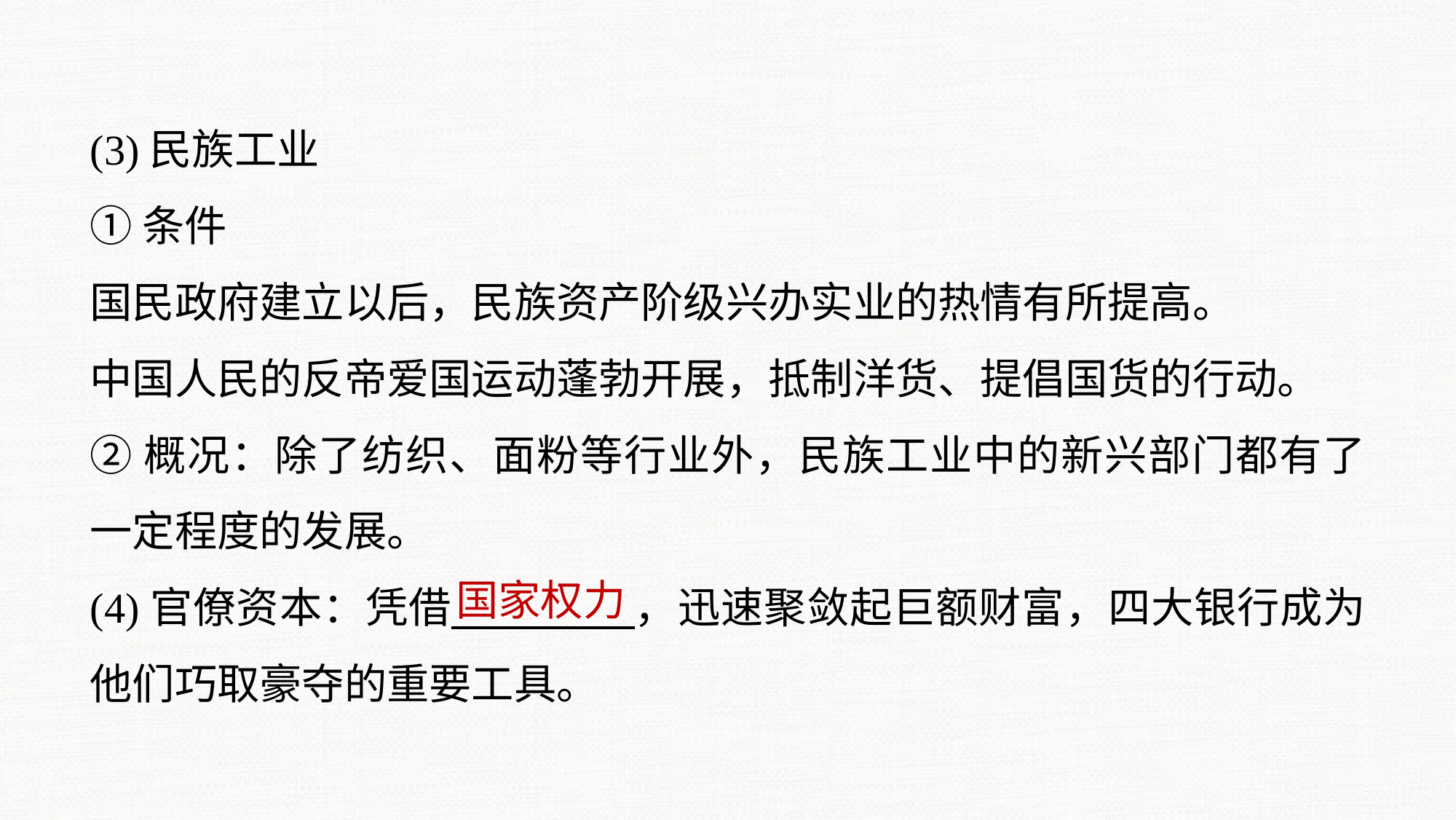

(3)民族工业
①条件
国民政府建立以后，民族资产阶级兴办实业的热情有所提高。
中国人民的反帝爱国运动蓬勃开展，抵制洋货、提倡国货的行动。
②概况：除了纺织、面粉等行业外，民族工业中的新兴部门都有了一定程度的发展。
(4)官僚资本：凭借                  ，迅速聚敛起巨额财富，四大银行成为他们巧取豪夺的重要工具。
国家权力